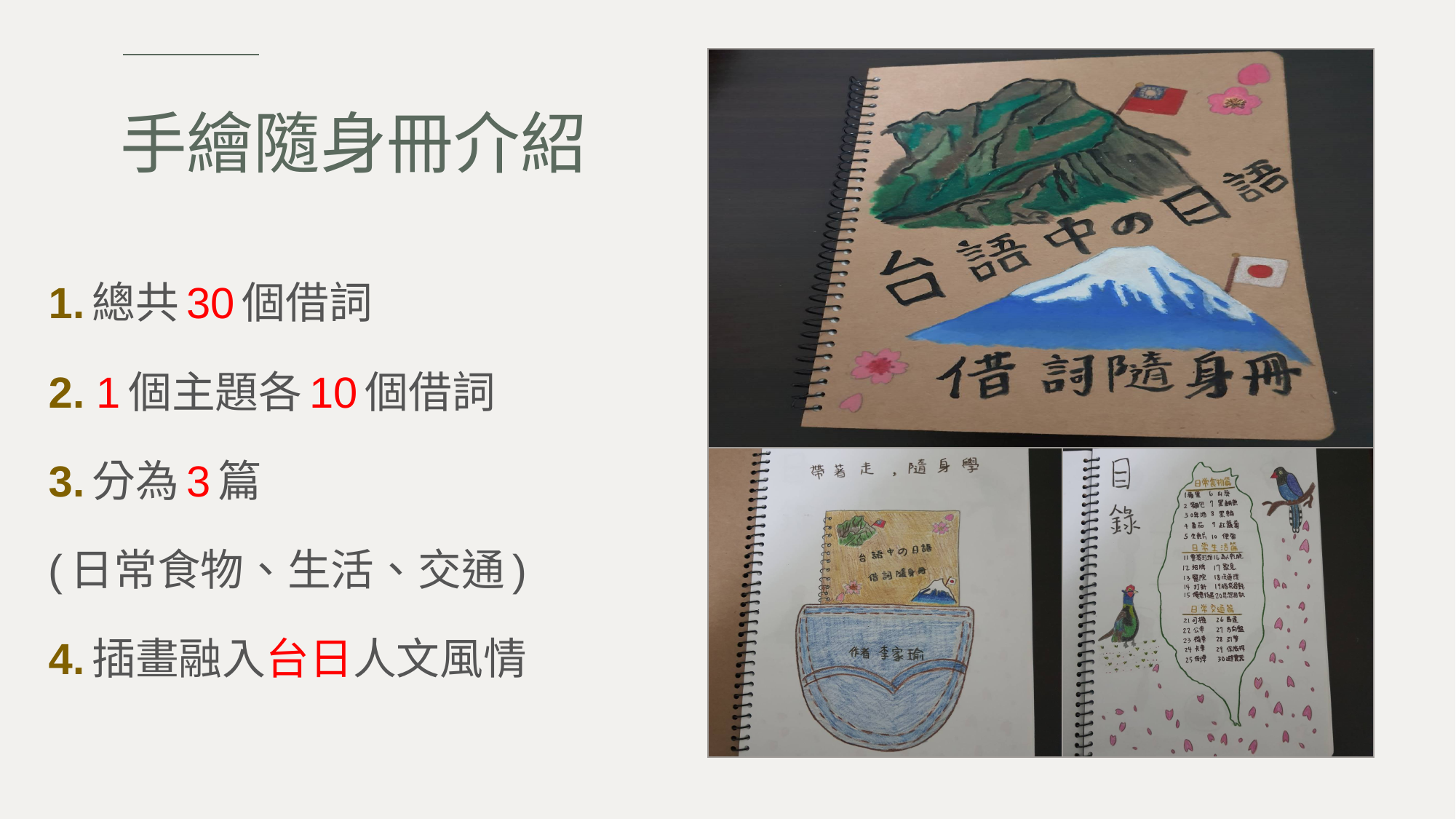

# 手繪隨身冊介紹
1.總共30個借詞
2. 1個主題各10個借詞
3.分為3篇
(日常食物、生活、交通)
4.插畫融入台日人文風情